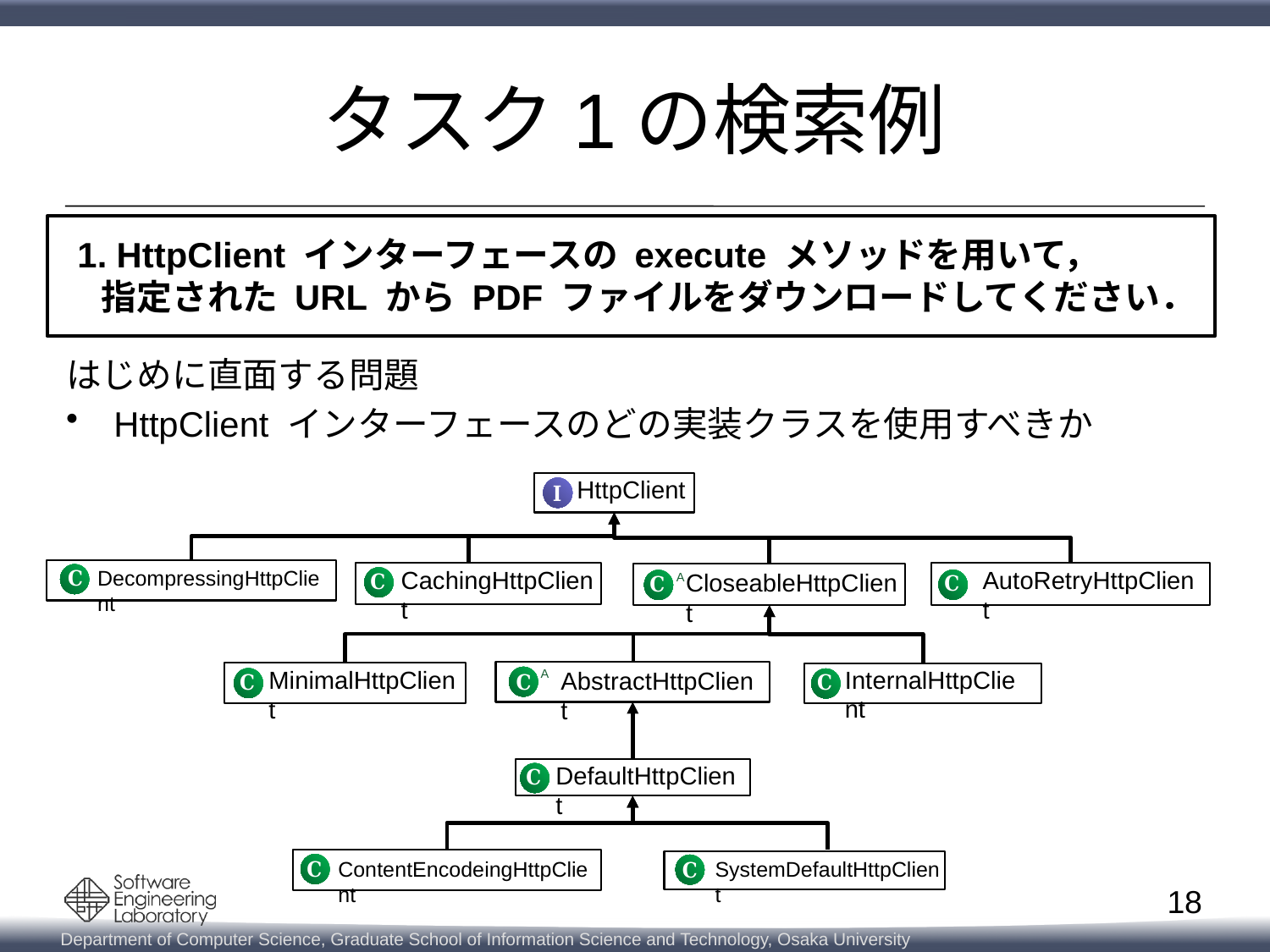

# タスク1の検索例

1. HttpClient インターフェースの execute メソッドを用いて，
   指定された URL から PDF ファイルをダウンロードしてください．
はじめに直面する問題
HttpClient インターフェースのどの実装クラスを使用すべきか
HttpClient

I

C
DecompressingHttpClient

CachingHttpClient
C

AutoRetryHttpClient

C

CloseableHttpClient
A

C

InternalHttpClient
MinimalHttpClient
AbstractHttpClient
A

C
C
C

DefaultHttpClient
C

C
SystemDefaultHttpClient

ContentEncodeingHttpClient
C

18